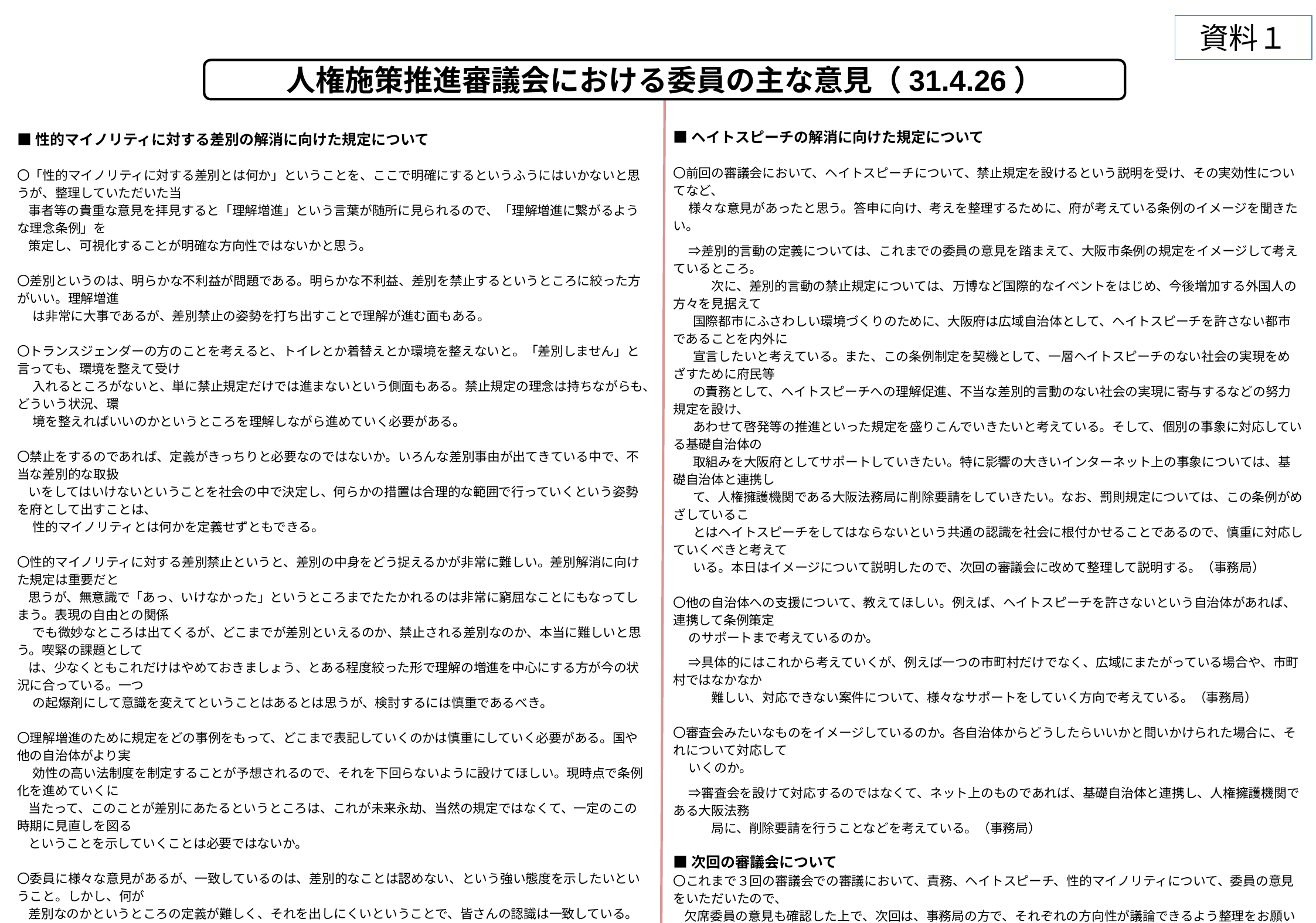

資料１
人権施策推進審議会における委員の主な意見（31.4.26）
■ヘイトスピーチの解消に向けた規定について

〇前回の審議会において、ヘイトスピーチについて、禁止規定を設けるという説明を受け、その実効性についてなど、
　 様々な意見があったと思う。答申に向け、考えを整理するために、府が考えている条例のイメージを聞きたい。
　 ⇒差別的言動の定義については、これまでの委員の意見を踏まえて、大阪市条例の規定をイメージして考えているところ。
　　　次に、差別的言動の禁止規定については、万博など国際的なイベントをはじめ、今後増加する外国人の方々を見据えて
      国際都市にふさわしい環境づくりのために、大阪府は広域自治体として、ヘイトスピーチを許さない都市であることを内外に
      宣言したいと考えている。また、この条例制定を契機として、一層ヘイトスピーチのない社会の実現をめざすために府民等
      の責務として、ヘイトスピーチへの理解促進、不当な差別的言動のない社会の実現に寄与するなどの努力規定を設け、
      あわせて啓発等の推進といった規定を盛りこんでいきたいと考えている。そして、個別の事象に対応している基礎自治体の
      取組みを大阪府としてサポートしていきたい。特に影響の大きいインターネット上の事象については、基礎自治体と連携し
      て、人権擁護機関である大阪法務局に削除要請をしていきたい。なお、罰則規定については、この条例がめざしているこ
      とはヘイトスピーチをしてはならないという共通の認識を社会に根付かせることであるので、慎重に対応していくべきと考えて
      いる。本日はイメージについて説明したので、次回の審議会に改めて整理して説明する。（事務局）

〇他の自治体への支援について、教えてほしい。例えば、ヘイトスピーチを許さないという自治体があれば、連携して条例策定
　 のサポートまで考えているのか。
　 ⇒具体的にはこれから考えていくが、例えば一つの市町村だけでなく、広域にまたがっている場合や、市町村ではなかなか
　　　難しい、対応できない案件について、様々なサポートをしていく方向で考えている。（事務局）

〇審査会みたいなものをイメージしているのか。各自治体からどうしたらいいかと問いかけられた場合に、それについて対応して
　 いくのか。
　 ⇒審査会を設けて対応するのではなくて、ネット上のものであれば、基礎自治体と連携し、人権擁護機関である大阪法務
　　　局に、削除要請を行うことなどを考えている。（事務局）

■次回の審議会について
〇これまで３回の審議会での審議において、責務、ヘイトスピーチ、性的マイノリティについて、委員の意見をいただいたので、
   欠席委員の意見も確認した上で、次回は、事務局の方で、それぞれの方向性が議論できるよう整理をお願いする。

■性的マイノリティに対する差別の解消に向けた規定について

〇「性的マイノリティに対する差別とは何か」ということを、ここで明確にするというふうにはいかないと思うが、整理していただいた当
   事者等の貴重な意見を拝見すると「理解増進」という言葉が随所に見られるので、「理解増進に繋がるような理念条例」を
   策定し、可視化することが明確な方向性ではないかと思う。

〇差別というのは、明らかな不利益が問題である。明らかな不利益、差別を禁止するというところに絞った方がいい。理解増進
　 は非常に大事であるが、差別禁止の姿勢を打ち出すことで理解が進む面もある。

〇トランスジェンダーの方のことを考えると、トイレとか着替えとか環境を整えないと。「差別しません」と言っても、環境を整えて受け
　 入れるところがないと、単に禁止規定だけでは進まないという側面もある。禁止規定の理念は持ちながらも、どういう状況、環
　 境を整えればいいのかというところを理解しながら進めていく必要がある。

〇禁止をするのであれば、定義がきっちりと必要なのではないか。いろんな差別事由が出てきている中で、不当な差別的な取扱
   いをしてはいけないということを社会の中で決定し、何らかの措置は合理的な範囲で行っていくという姿勢を府として出すことは、
　 性的マイノリティとは何かを定義せずともできる。

〇性的マイノリティに対する差別禁止というと、差別の中身をどう捉えるかが非常に難しい。差別解消に向けた規定は重要だと
   思うが、無意識で「あっ、いけなかった」というところまでたたかれるのは非常に窮屈なことにもなってしまう。表現の自由との関係
　 でも微妙なところは出てくるが、どこまでが差別といえるのか、禁止される差別なのか、本当に難しいと思う。喫緊の課題として
   は、少なくともこれだけはやめておきましょう、とある程度絞った形で理解の増進を中心にする方が今の状況に合っている。一つ
　 の起爆剤にして意識を変えてということはあるとは思うが、検討するには慎重であるべき。

〇理解増進のために規定をどの事例をもって、どこまで表記していくのかは慎重にしていく必要がある。国や他の自治体がより実
　 効性の高い法制度を制定することが予想されるので、それを下回らないように設けてほしい。現時点で条例化を進めていくに
   当たって、このことが差別にあたるというところは、これが未来永劫、当然の規定ではなくて、一定のこの時期に見直しを図る
   ということを示していくことは必要ではないか。

〇委員に様々な意見があるが、一致しているのは、差別的なことは認めない、という強い態度を示したいということ。しかし、何が
   差別なのかというところの定義が難しく、それを出しにくいということで、皆さんの認識は一致している。条例を作った場合の運用
   もあるので、事務局の考えを伺いたい。
　　⇒事務局として、大阪府の姿勢を示すという意味からも、法律の制定を待つことなく、性的マイノリティに関する条例制定を
　　　 目指したいと考えている。ただ、一方で当事者の方々からも差別禁止の前に理解増進に取り組むべきだとの明確な意見
　　　 がある中で、いきなり差別禁止はどうかというご意見もある。確かに差別禁止を明確に打ち出すことによって、理解も進むと
　　　 いう思いもあるが、その辺は慎重に考えていきたいと考えている。現時点で条例化するという場合、委員の意見も踏まえ、
　　　 差別禁止を明記するのではなくて、性的マイノリティに対する差別は許さないという、そういった姿勢をしっかり示した上で、
　　　 理解増進を進める内容の条例にしていきたいというふうに考えている。（事務局）

〇条例化に当たっては、府民、事業者は協力するよう努めるものとする、というような文言も入れていただければありがたい。

〇同性婚を認めていないので、同性パートナーから事実婚として認められない。病院に入院しているときに家族を呼んでください
   というとき、家族として正式のパートナーとして認められない。また、ローンを払いつつ、家に住んでいるときにローンを払っていた
   側のパートナーが亡くなったときにも、パートナーとして認められていないので、その家に住み続けることができない、そういう例は
   いろいろある。